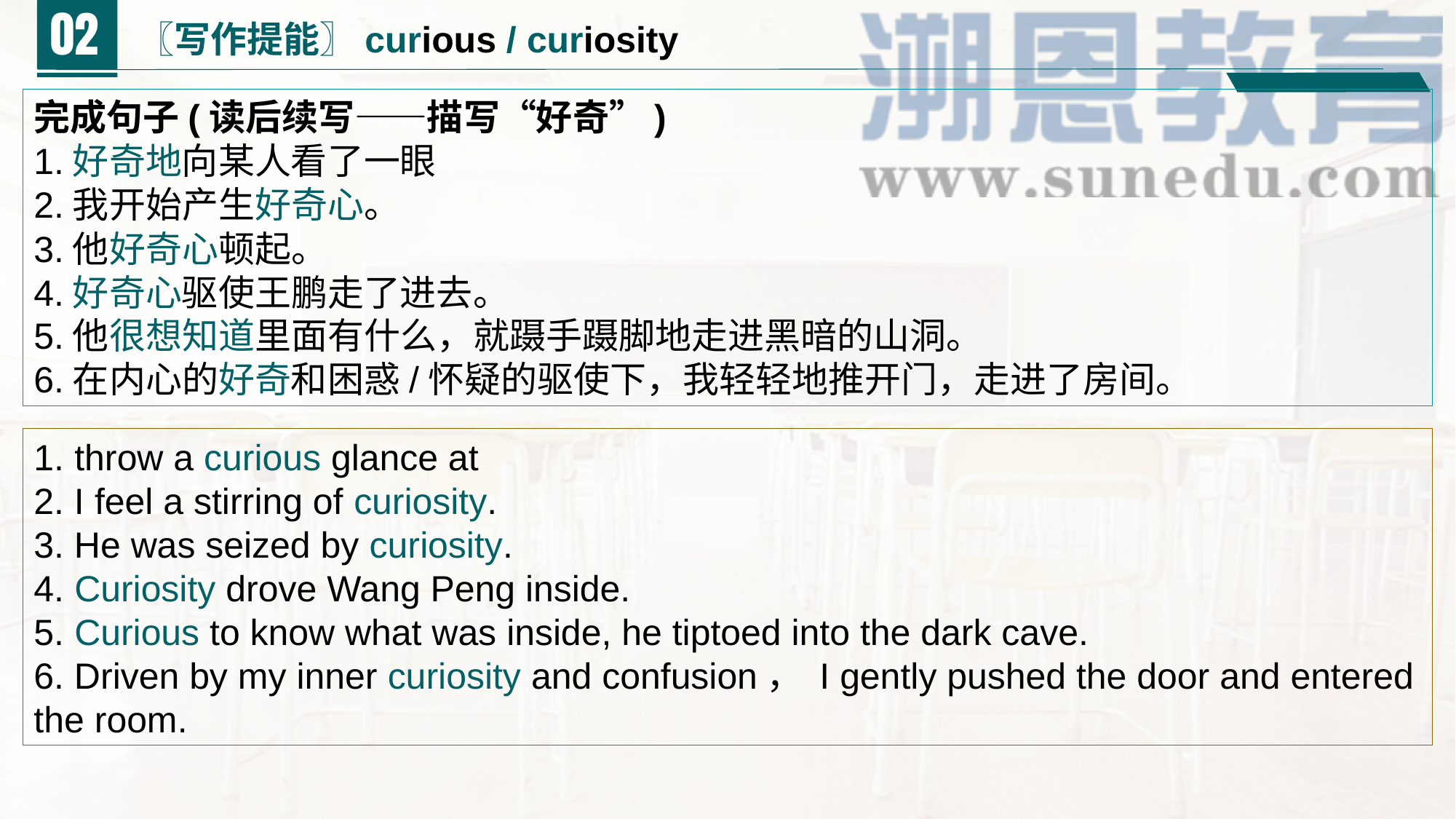

02

〖写作提能〗curious / curiosity
完成句子(读后续写——描写“好奇”)
1.好奇地向某人看了一眼
2.我开始产生好奇心。
3.他好奇心顿起。
4.好奇心驱使王鹏走了进去。
5.他很想知道里面有什么，就蹑手蹑脚地走进黑暗的山洞。
6.在内心的好奇和困惑/怀疑的驱使下，我轻轻地推开门，走进了房间。好奇心驱使
1. throw a curious glance at
2. I feel a stirring of curiosity.
3. He was seized by curiosity.
4. Curiosity drove Wang Peng inside.
5. Curious to know what was inside, he tiptoed into the dark cave.
6. Driven by my inner curiosity and confusion， I gently pushed the door and entered the room.